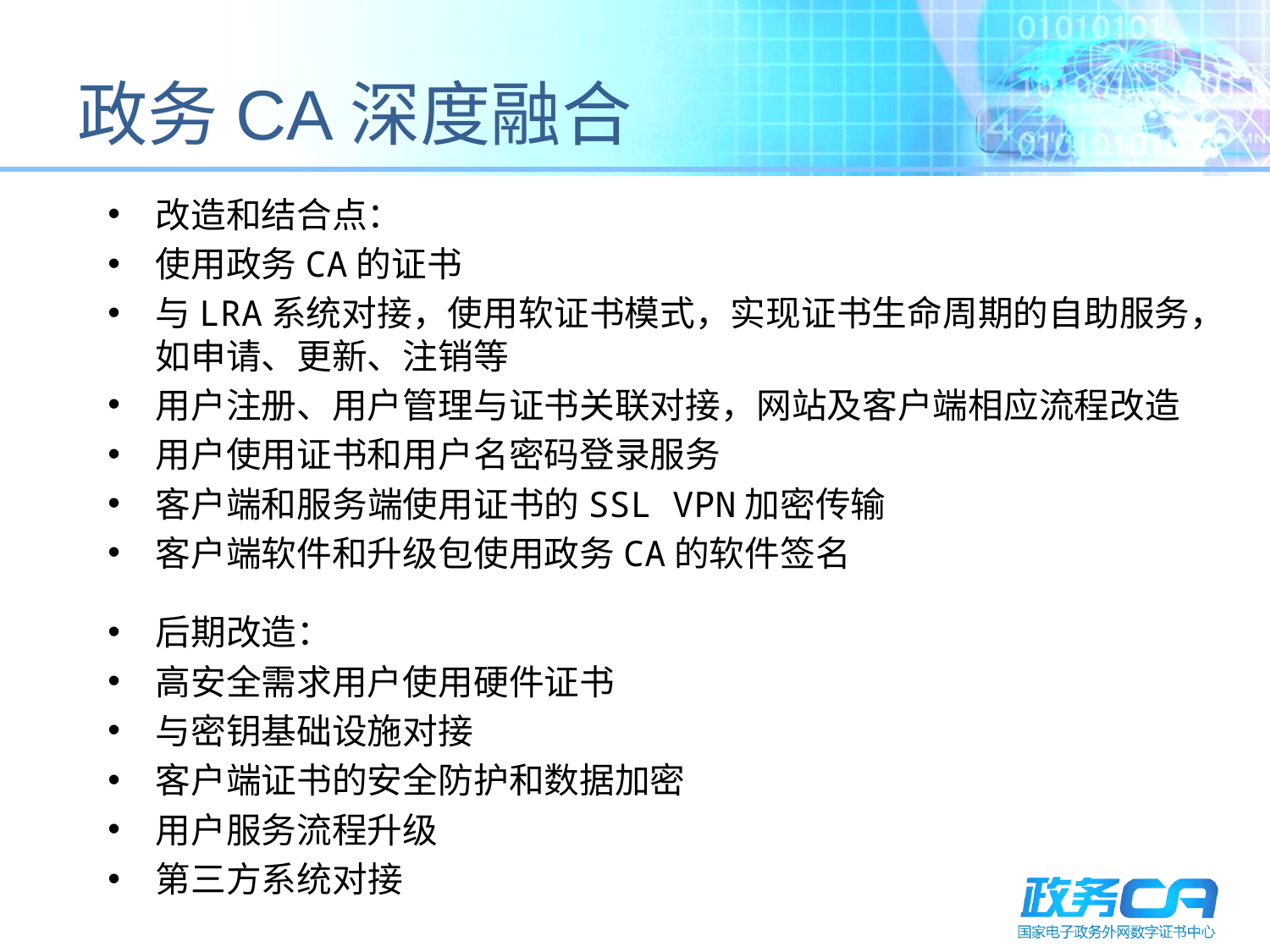

# 政务CA深度融合
改造和结合点：
使用政务CA的证书
与LRA系统对接，使用软证书模式，实现证书生命周期的自助服务，如申请、更新、注销等
用户注册、用户管理与证书关联对接，网站及客户端相应流程改造
用户使用证书和用户名密码登录服务
客户端和服务端使用证书的SSL VPN加密传输
客户端软件和升级包使用政务CA的软件签名

后期改造：
高安全需求用户使用硬件证书
与密钥基础设施对接
客户端证书的安全防护和数据加密
用户服务流程升级
第三方系统对接